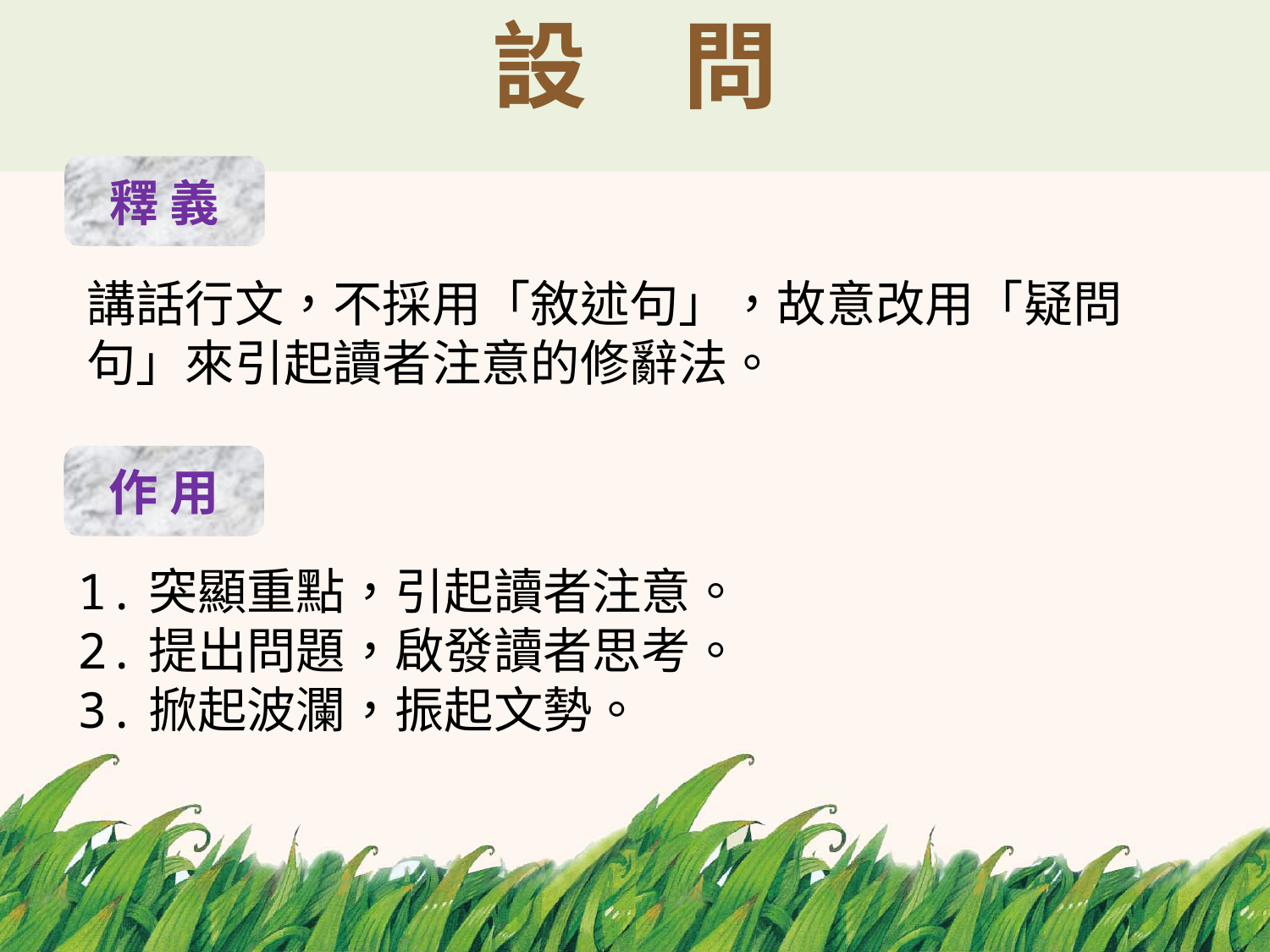

# 設　問
釋 義
講話行文，不採用「敘述句」，故意改用「疑問句」來引起讀者注意的修辭法。
作 用
1.突顯重點，引起讀者注意。
2.提出問題，啟發讀者思考。
3.掀起波瀾，振起文勢。